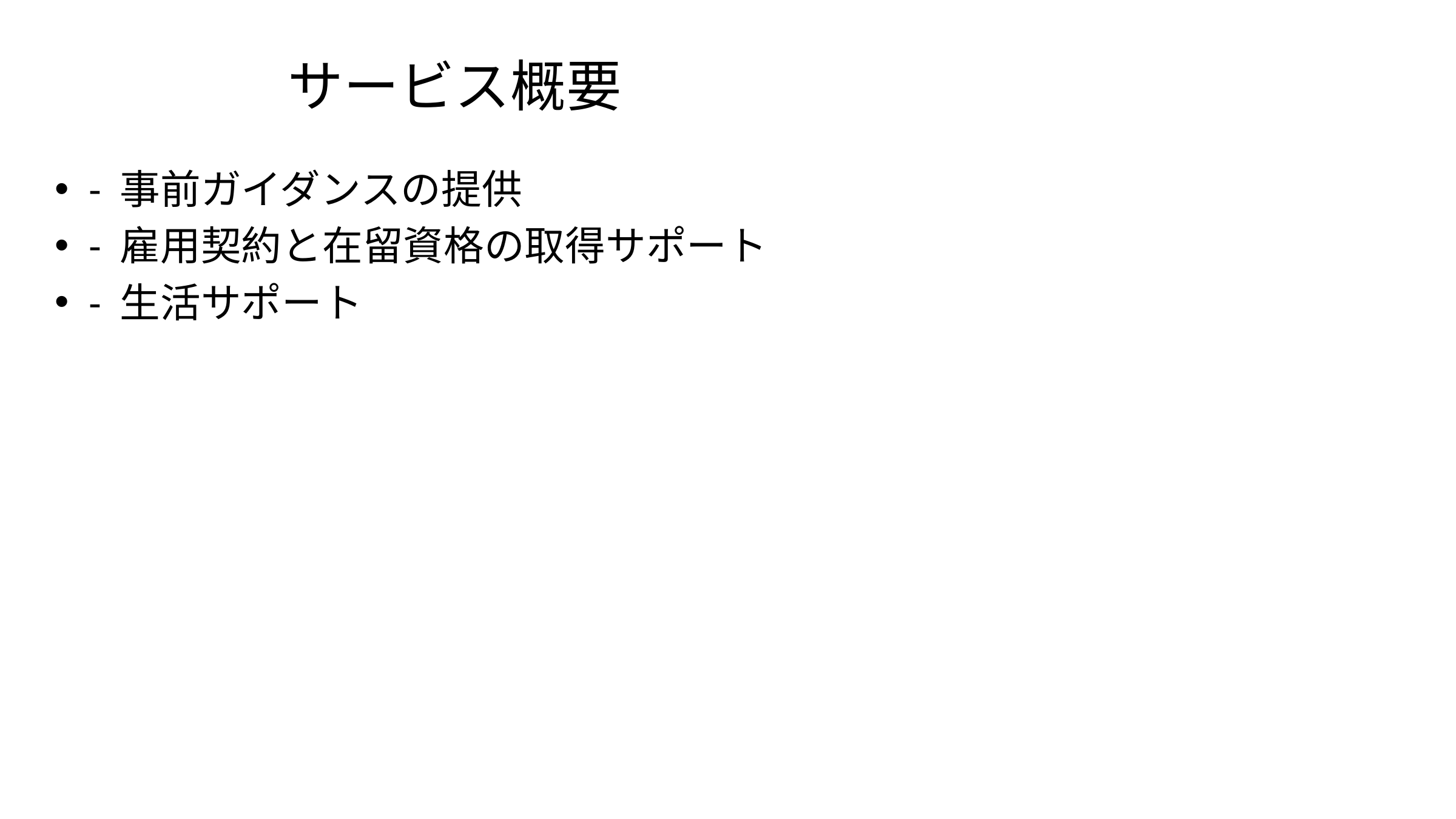

# サービス概要
- 事前ガイダンスの提供
- 雇用契約と在留資格の取得サポート
- 生活サポート